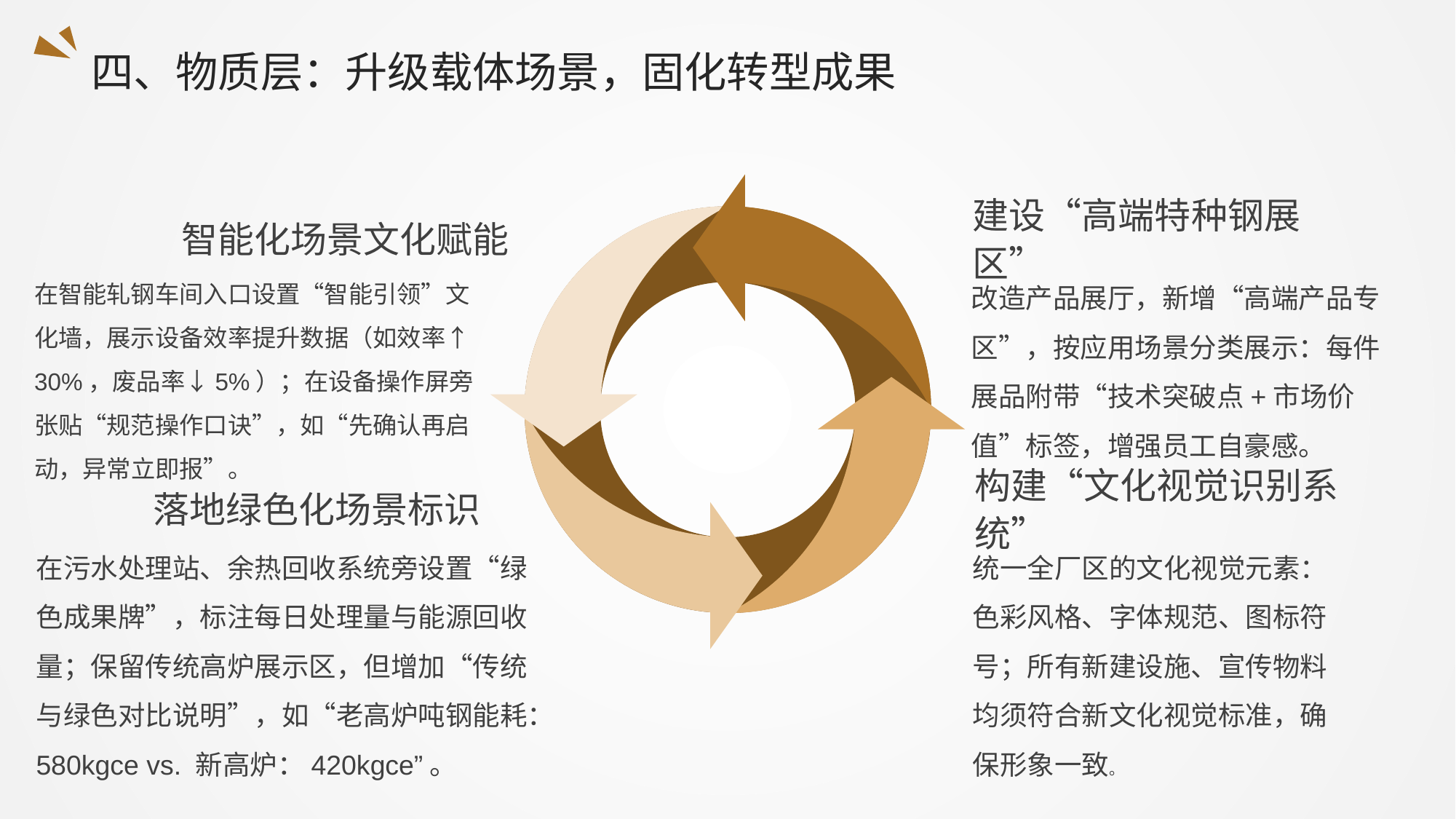

四、物质层：升级载体场景，固化转型成果

智能化场景文化赋能
建设“高端特种钢展区”
在智能轧钢车间入口设置“智能引领”文化墙，展示设备效率提升数据（如效率↑30%，废品率↓5%）；在设备操作屏旁张贴“规范操作口诀”，如“先确认再启动，异常立即报”。
改造产品展厅，新增“高端产品专区”，按应用场景分类展示：每件展品附带“技术突破点+市场价值”标签，增强员工自豪感。
落地绿色化场景标识
构建“文化视觉识别系统”
在污水处理站、余热回收系统旁设置“绿色成果牌”，标注每日处理量与能源回收量；保留传统高炉展示区，但增加“传统与绿色对比说明”，如“老高炉吨钢能耗：580kgce vs. 新高炉：420kgce”。
统一全厂区的文化视觉元素：色彩风格、字体规范、图标符号；所有新建设施、宣传物料均须符合新文化视觉标准，确保形象一致。